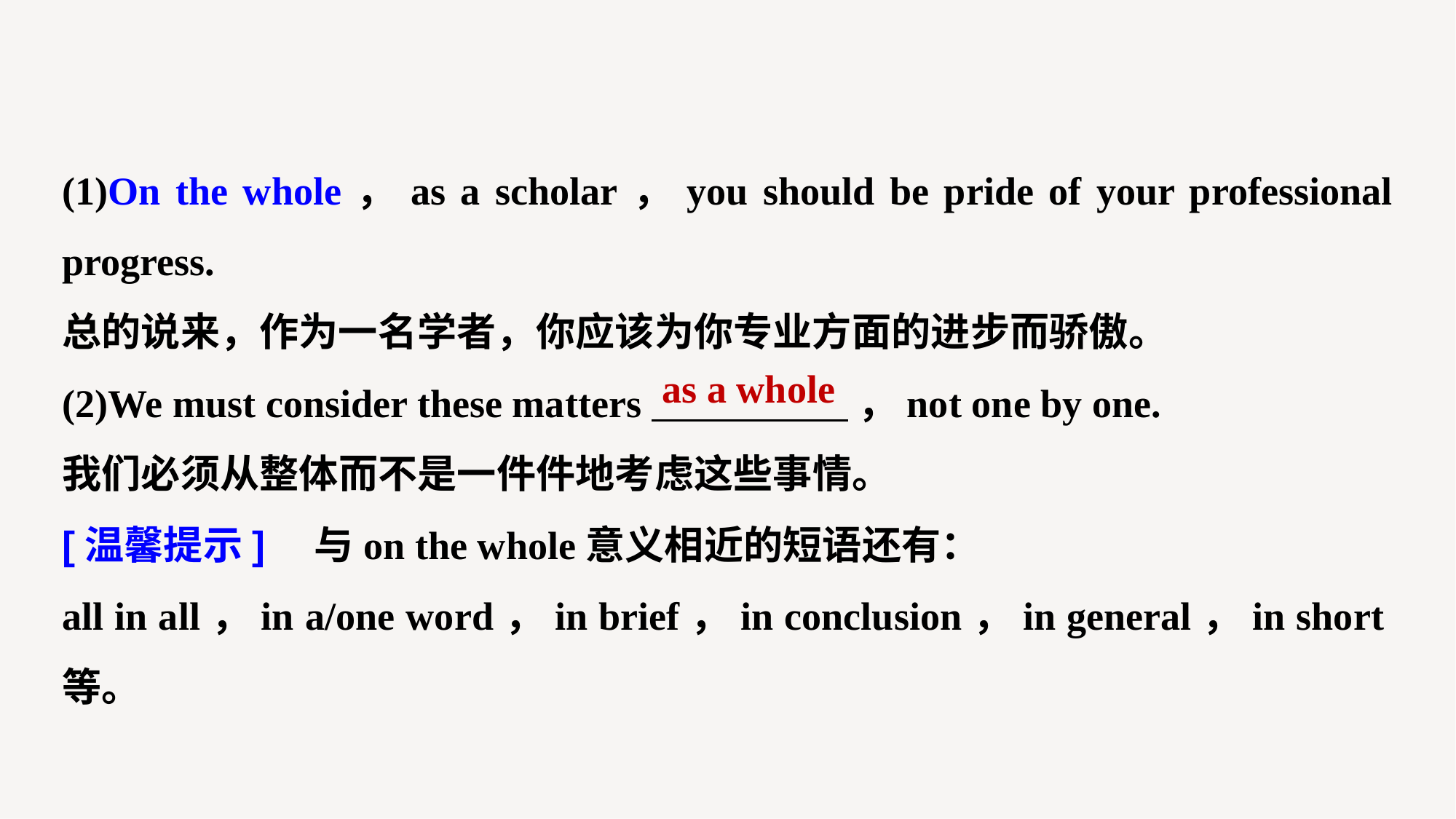

(1)On the whole，as a scholar，you should be pride of your professional progress.
总的说来，作为一名学者，你应该为你专业方面的进步而骄傲。
(2)We must consider these matters                     ，not one by one.
我们必须从整体而不是一件件地考虑这些事情。
[温馨提示]　与on the whole意义相近的短语还有：
all in all，in a/one word，in brief，in conclusion，in general，in short等。
as a whole